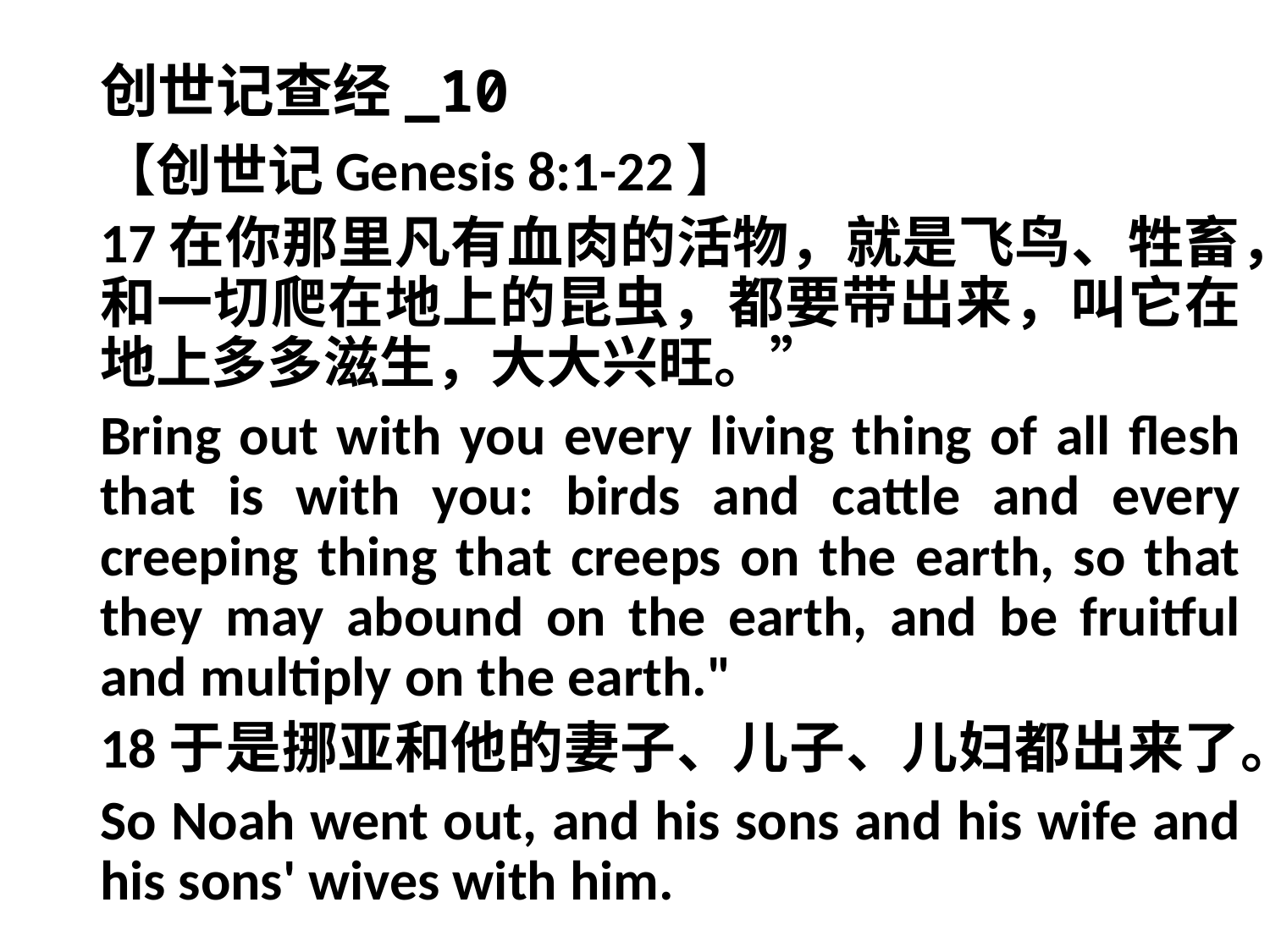

# 创世记查经_10
【创世记Genesis 8:1-22】
17在你那里凡有血肉的活物，就是飞鸟、牲畜，和一切爬在地上的昆虫，都要带出来，叫它在地上多多滋生，大大兴旺。”
Bring out with you every living thing of all flesh that is with you: birds and cattle and every creeping thing that creeps on the earth, so that they may abound on the earth, and be fruitful and multiply on the earth."
18于是挪亚和他的妻子、儿子、儿妇都出来了。
So Noah went out, and his sons and his wife and his sons' wives with him.